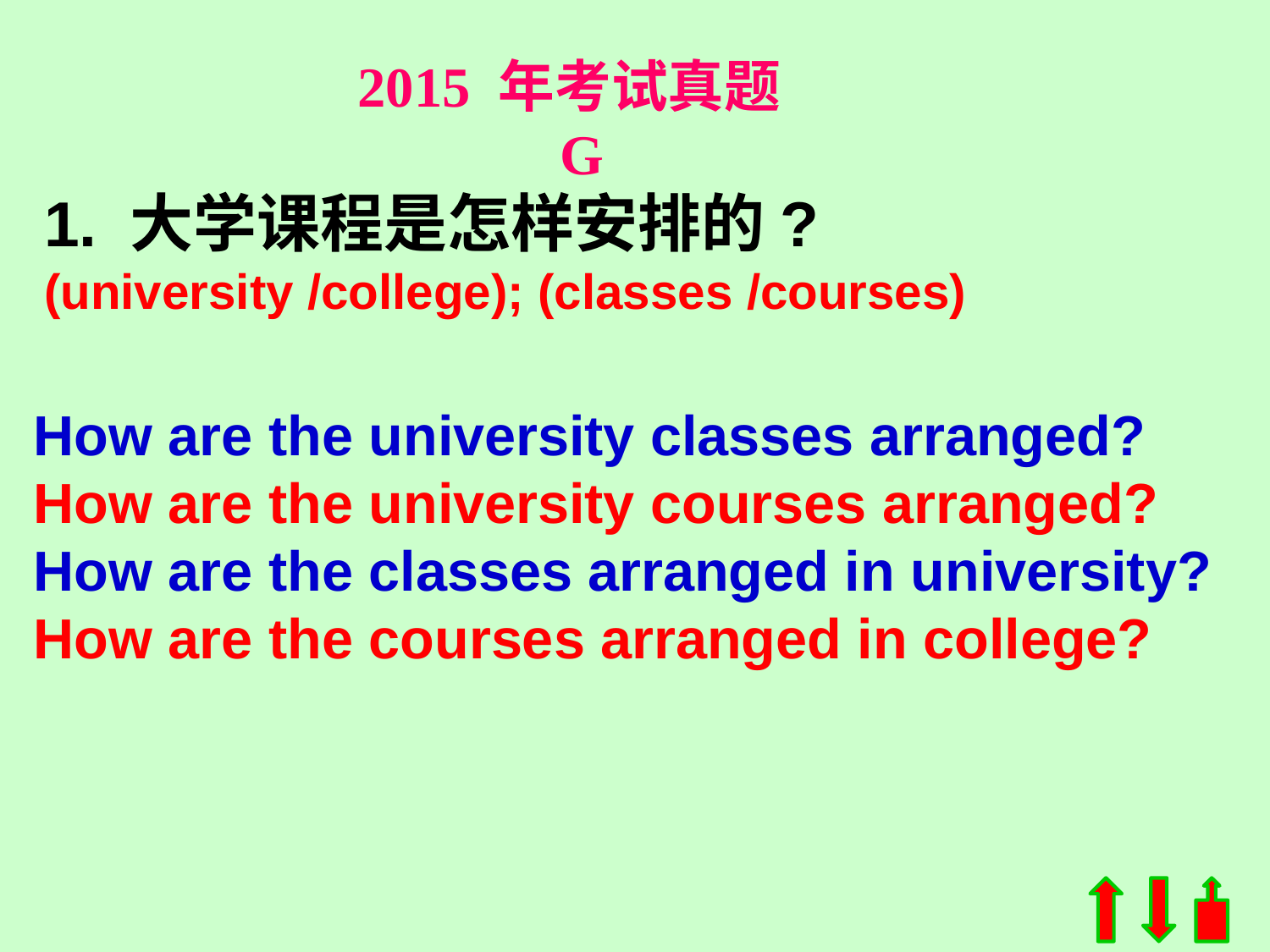

2015 年考试真题   G
1. 大学课程是怎样安排的?
(university /college); (classes /courses)
How are the university classes arranged?
How are the university courses arranged?
How are the classes arranged in university?
How are the courses arranged in college?